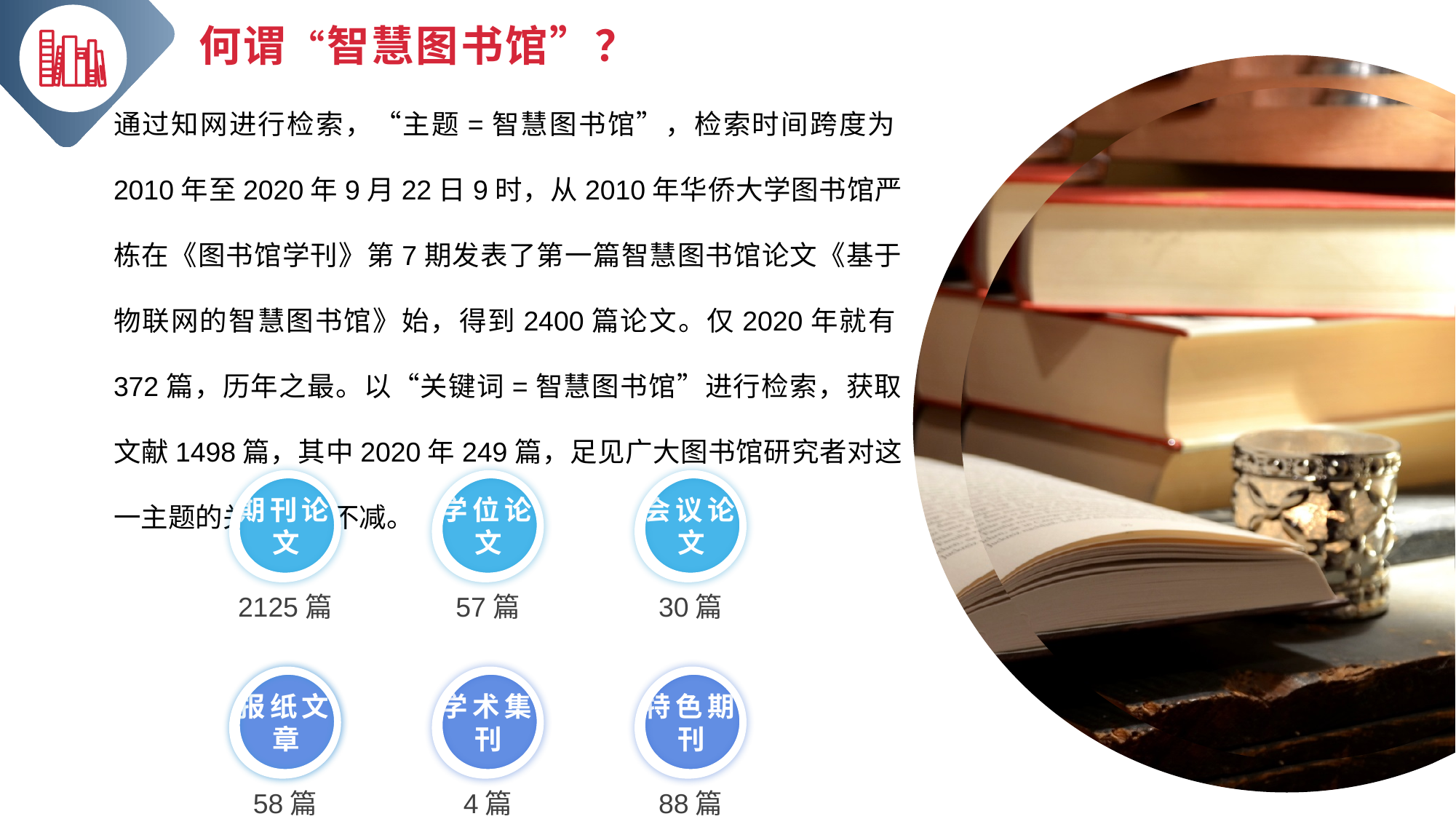

何谓“智慧图书馆”？

通过知网进行检索，“主题=智慧图书馆”，检索时间跨度为2010年至2020年9月22日9时，从2010年华侨大学图书馆严栋在《图书馆学刊》第7期发表了第一篇智慧图书馆论文《基于物联网的智慧图书馆》始，得到2400篇论文。仅2020年就有372篇，历年之最。以“关键词=智慧图书馆”进行检索，获取文献1498篇，其中2020年249篇，足见广大图书馆研究者对这一主题的关注热度不减。

期刊论文
2125篇

学位论文
57篇

会议论文
30篇

报纸文章
58篇

学术集刊
4篇

特色期刊
88篇